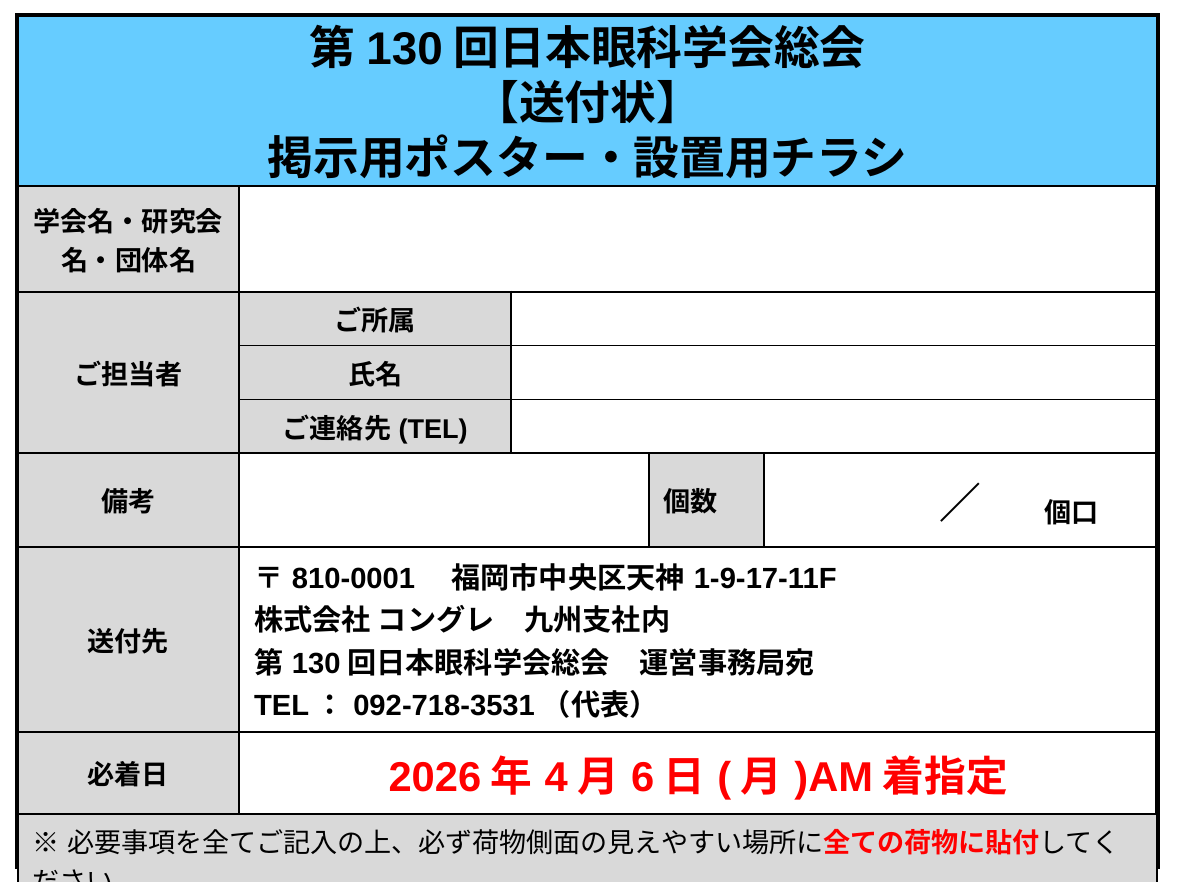

第130回日本眼科学会総会
【送付状】
掲示用ポスター・設置用チラシ

| 学会名・研究会名・団体名 |  |  |  |  |
| --- | --- | --- | --- | --- |
| ご担当者 | ご所属 |  |  |  |
|  | 氏名 |  |  |  |
|  | ご連絡先(TEL) |  |  |  |
| 備考 |  |  | 個数 | ／ |
| 送付先 | 〒810-0001　福岡市中央区天神1-9-17-11F 株式会社 コングレ　九州支社内 第130回日本眼科学会総会　運営事務局宛 TEL：092-718-3531（代表） |  |  |  |
| 必着日 | 2026年4月6日(月)AM着指定 |  |  |  |
| ※必要事項を全てご記入の上、必ず荷物側面の見えやすい場所に全ての荷物に貼付してください。 ※本送付状はカラーで印刷をお願いします。 |  |  |  |  |
個口